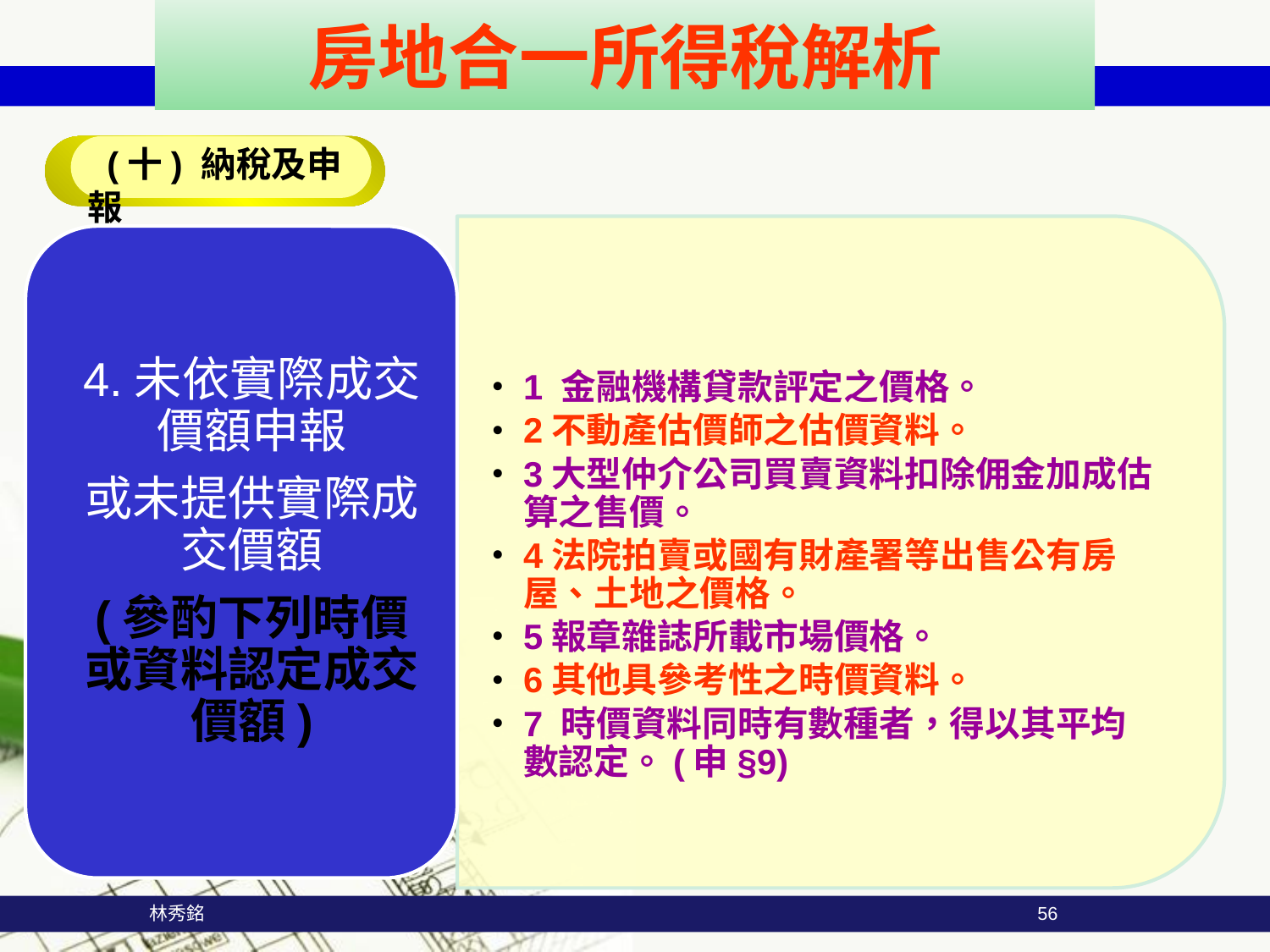

房地合一所得稅解析

  (十) 納稅及申報

1 金融機構貸款評定之價格。
2不動產估價師之估價資料。
3大型仲介公司買賣資料扣除佣金加成估算之售價。
4法院拍賣或國有財產署等出售公有房屋、土地之價格。
5報章雜誌所載市場價格。
6其他具參考性之時價資料。
7 時價資料同時有數種者，得以其平均數認定。(申§9)
4.未依實際成交價額申報
或未提供實際成交價額
(參酌下列時價或資料認定成交價額)
                                 林秀銘
56